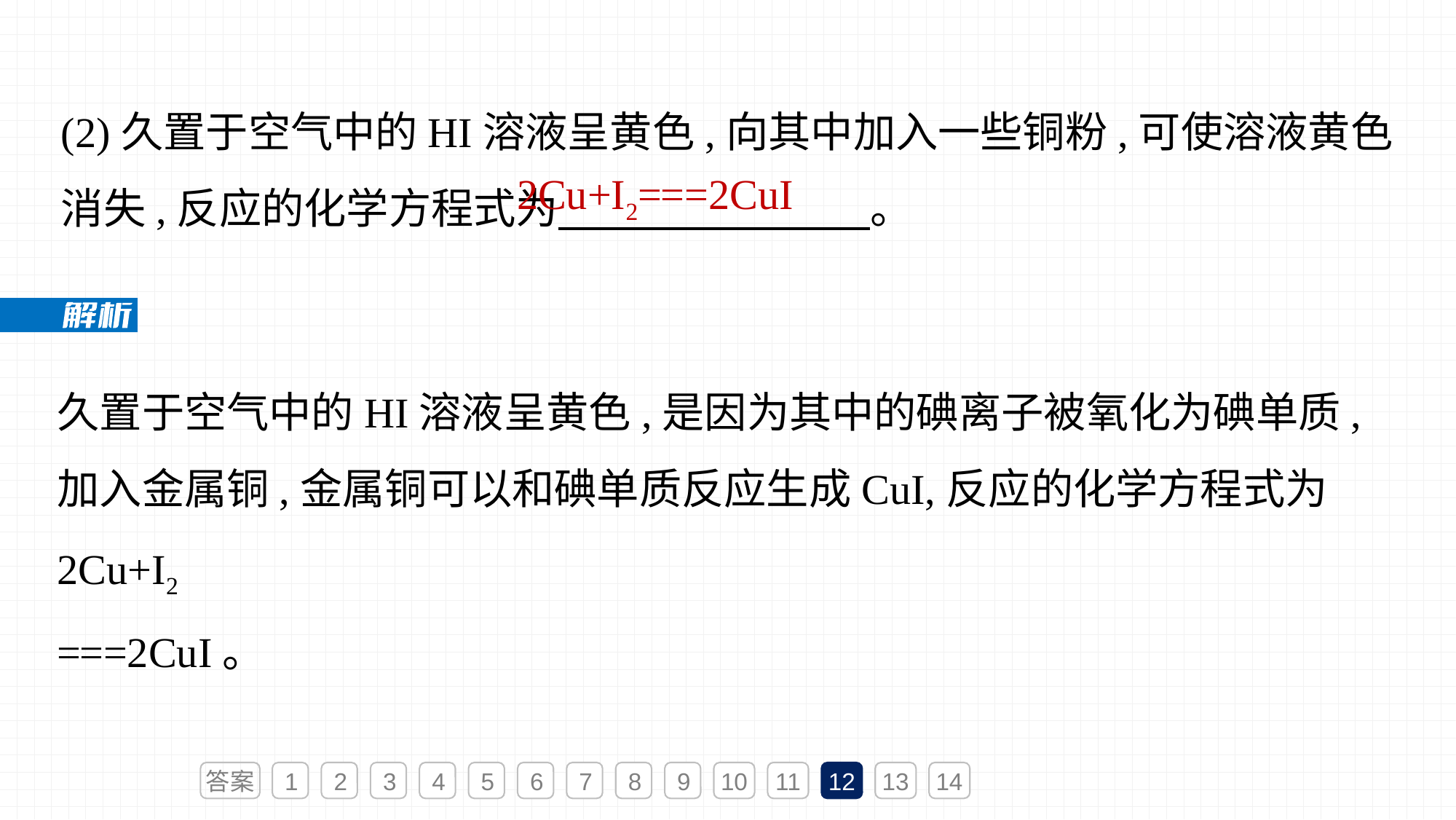

(2)久置于空气中的HI溶液呈黄色,向其中加入一些铜粉,可使溶液黄色消失,反应的化学方程式为　　               　　。
2Cu+I2===2CuI

久置于空气中的HI溶液呈黄色,是因为其中的碘离子被氧化为碘单质,加入金属铜,金属铜可以和碘单质反应生成CuI,反应的化学方程式为2Cu+I2
===2CuI。
答案
1
2
3
4
5
6
7
8
9
10
11
12
13
14